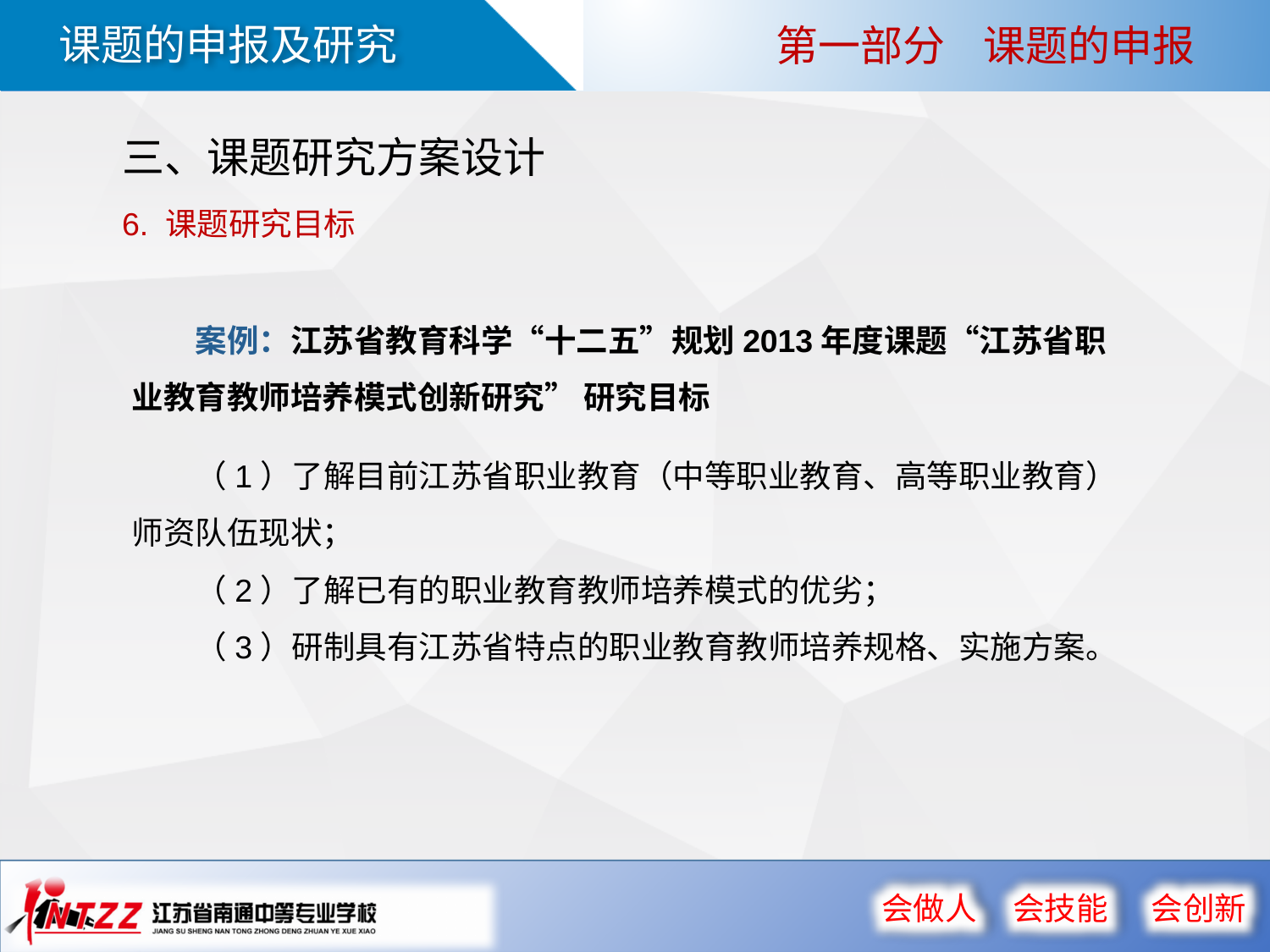

第一部分    课题的申报
三、课题研究方案设计
6. 课题研究目标
案例：江苏省教育科学“十二五”规划2013年度课题“江苏省职业教育教师培养模式创新研究” 研究目标
（1）了解目前江苏省职业教育（中等职业教育、高等职业教育）师资队伍现状；
（2）了解已有的职业教育教师培养模式的优劣；
（3）研制具有江苏省特点的职业教育教师培养规格、实施方案。